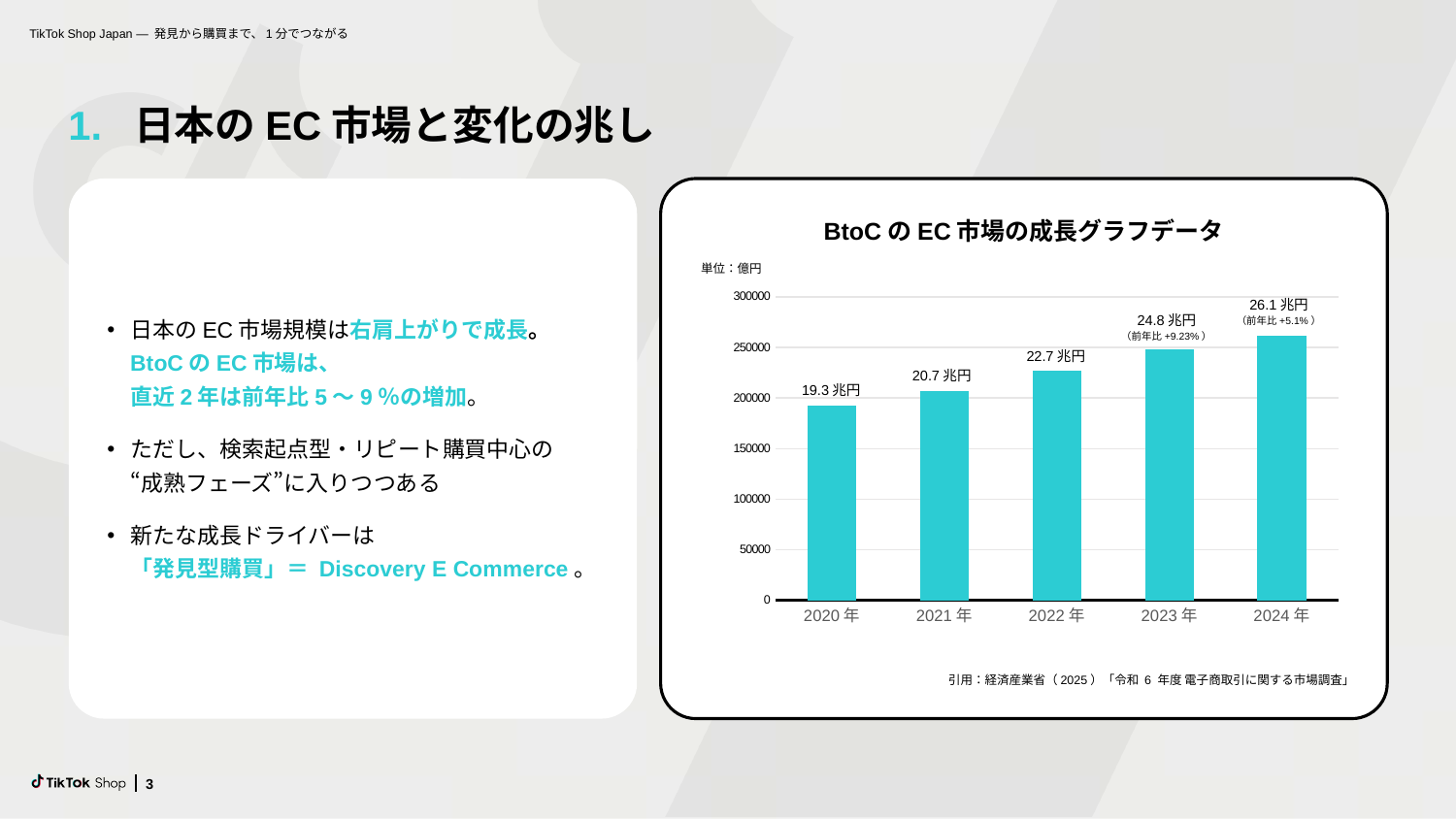

1.  日本のEC市場と変化の兆し

BtoCのEC市場の成長グラフデータ
単位：億円

### Chart

| Category | 列1 |
|---|---|
| 2020年 | 192779.0 |
| 2021年 | 206950.0 |
| 2022年 | 227449.0 |
| 2023年 | 248435.0 |
| 2024年 | 261225.0 |
26.1兆円
（前年比+5.1%）
24.8兆円
（前年比+9.23%）
日本のEC市場規模は右肩上がりで成長。
BtoCのEC市場は、
直近2年は前年比5～9％の増加。
22.7兆円
20.7兆円
19.3兆円
ただし、検索起点型・リピート購買中心の
“成熟フェーズ”に入りつつある
新たな成長ドライバーは
「発見型購買」＝ Discovery E Commerce。
引用：経済産業省（2025）「令和 6 年度 電子商取引に関する市場調査」